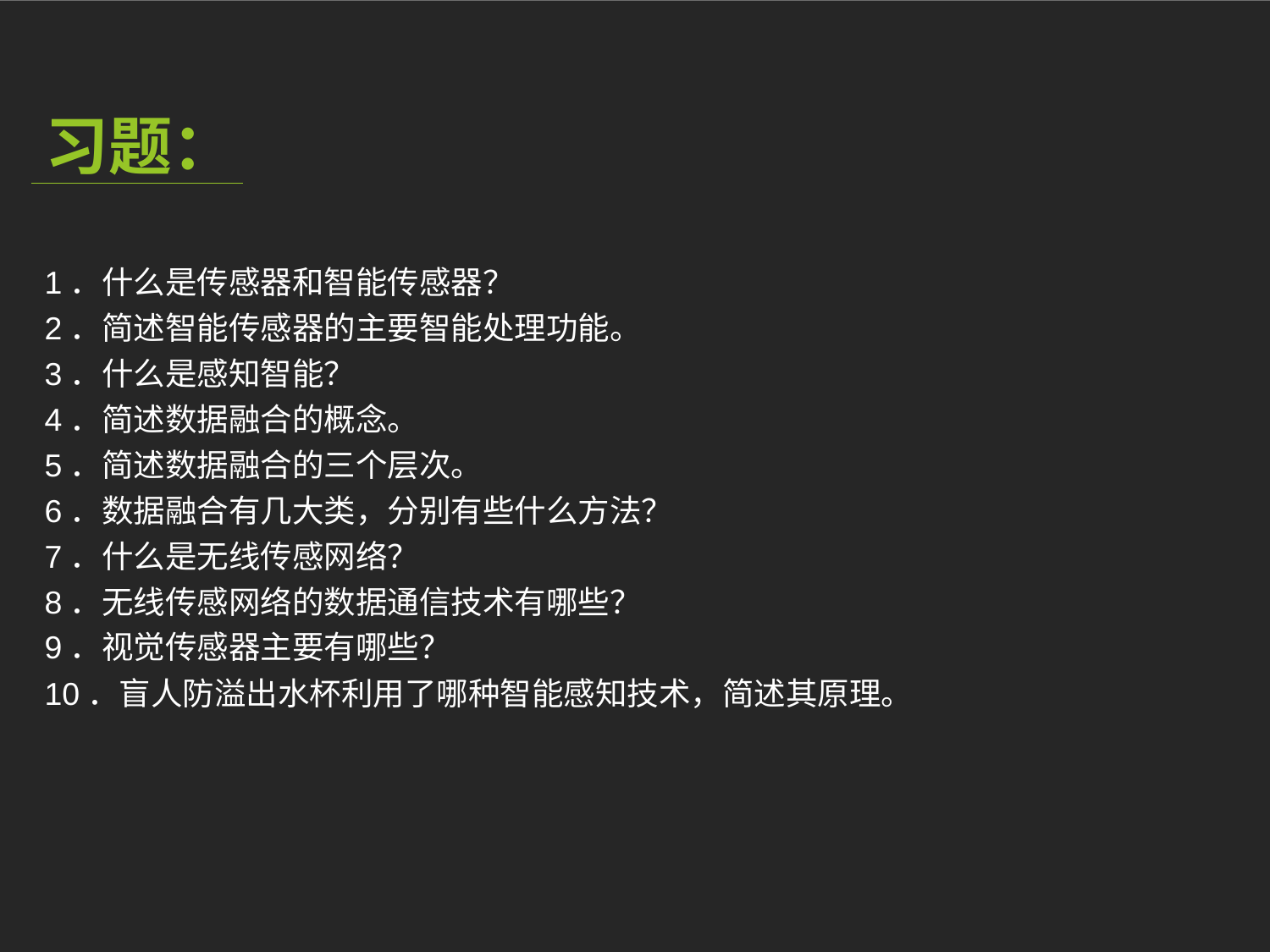

习题：
1．什么是传感器和智能传感器？
2．简述智能传感器的主要智能处理功能。
3．什么是感知智能？
4．简述数据融合的概念。
5．简述数据融合的三个层次。
6．数据融合有几大类，分别有些什么方法？
7．什么是无线传感网络？
8．无线传感网络的数据通信技术有哪些？
9．视觉传感器主要有哪些？
10．盲人防溢出水杯利用了哪种智能感知技术，简述其原理。